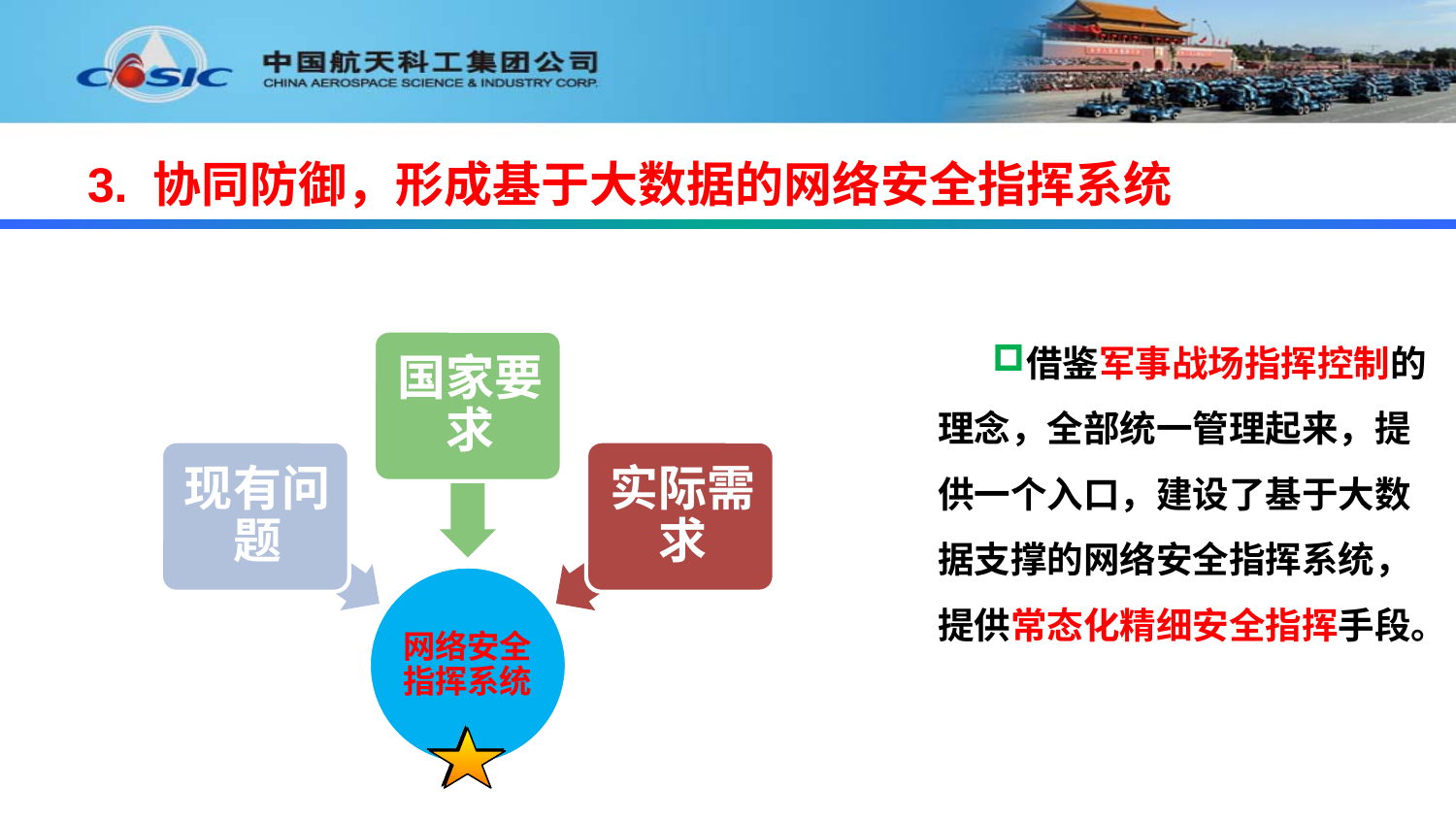

3. 协同防御，形成基于大数据的网络安全指挥系统

借鉴军事战场指挥控制的理念，全部统一管理起来，提供一个入口，建设了基于大数据支撑的网络安全指挥系统，提供常态化精细安全指挥手段。
网络安全指挥系统
现有问题
国家要求
实际需求